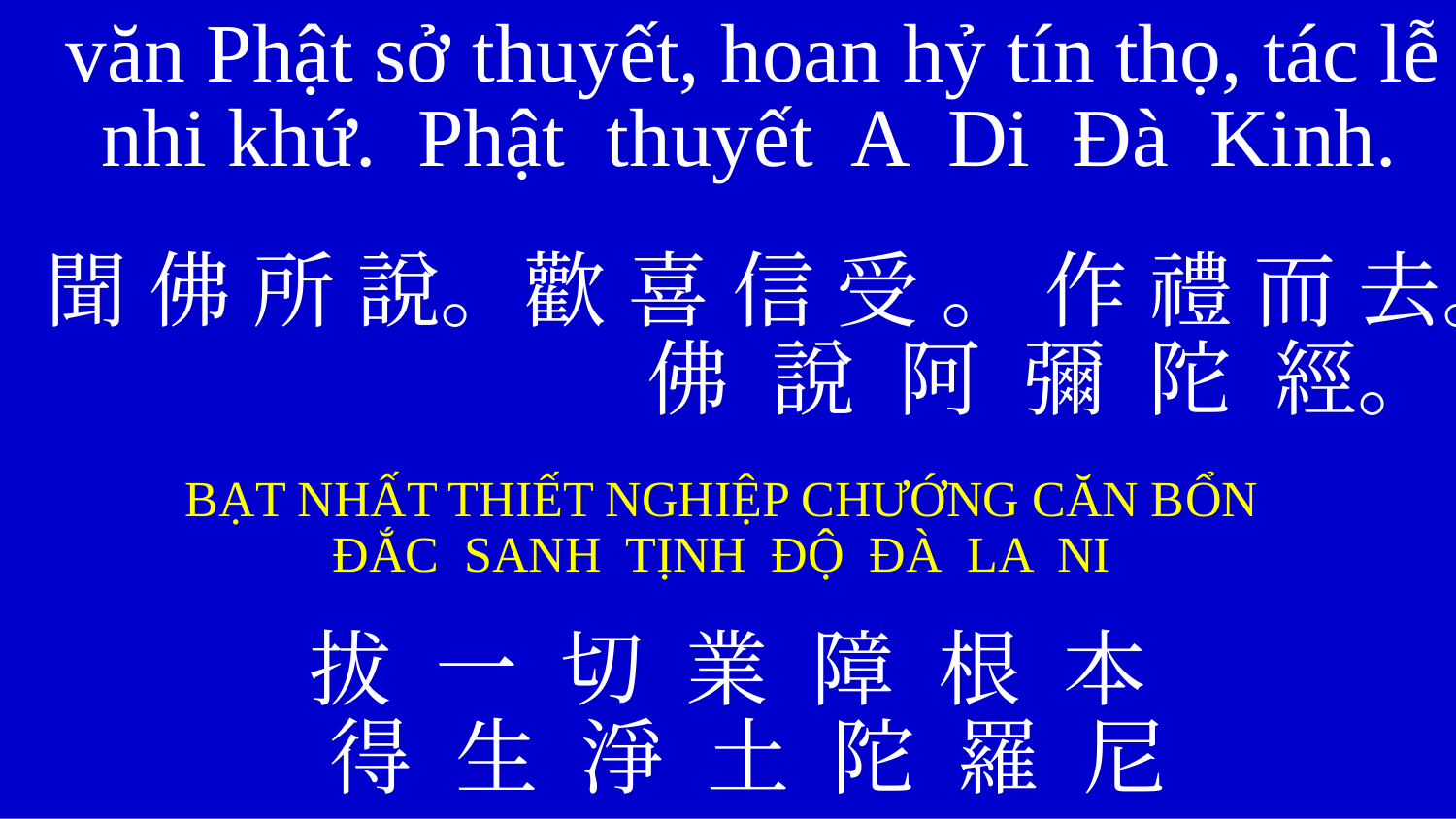

văn Phật sở thuyết, hoan hỷ tín thọ, tác lễ nhi khứ.  Phật  thuyết  A  Di  Đà  Kinh.

聞 佛 所 說。歡 喜 信 受 。 作 禮 而 去。
佛  說  阿  彌  陀  經。

BẠT NHẤT THIẾT NGHIỆP CHƯỚNG CĂN BỔN
ĐẮC  SANH  TỊNH  ĐỘ  ĐÀ  LA  NI

拔  一  切  業  障  根  本
 得  生  淨  土  陀  羅  尼